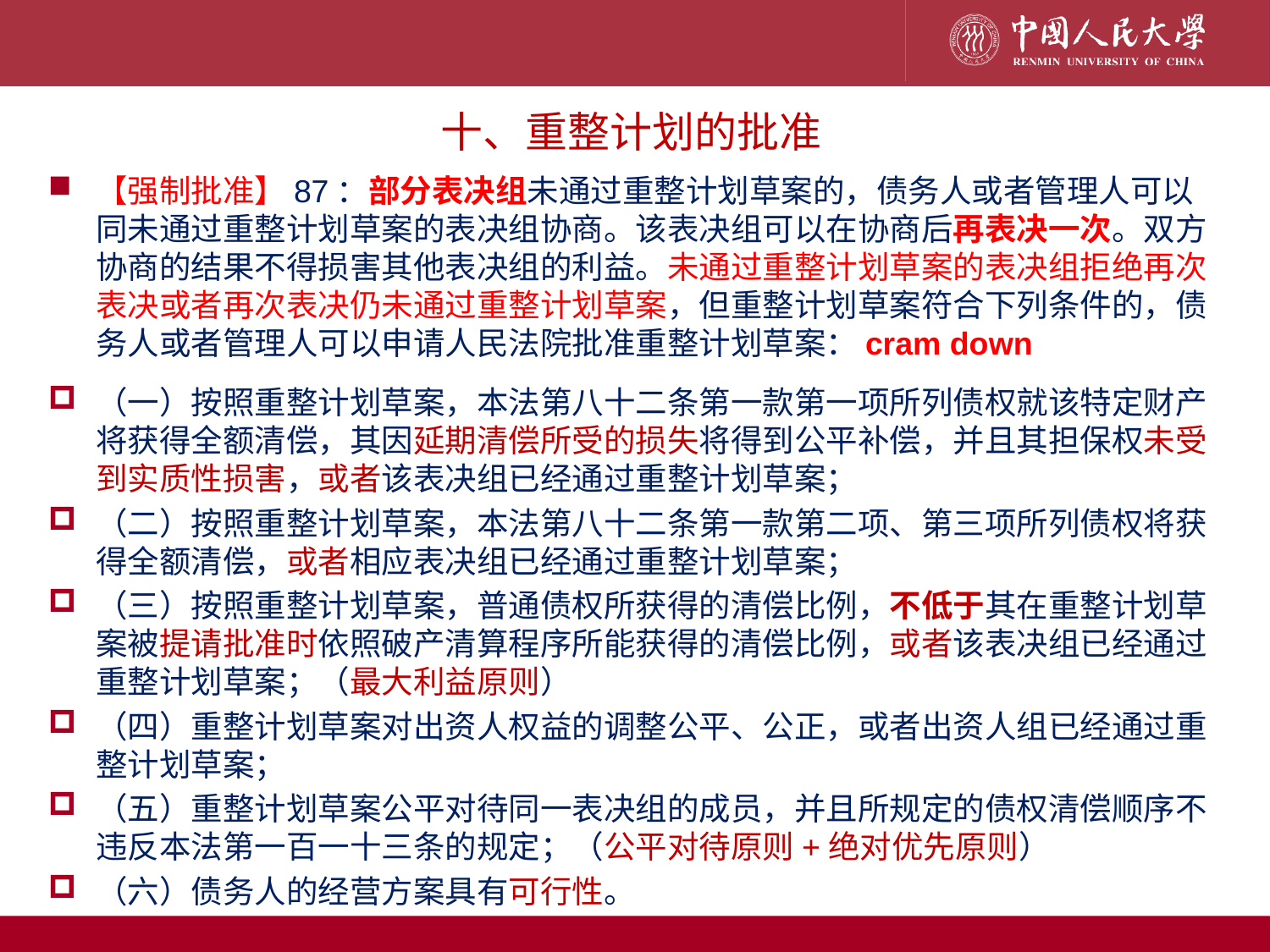

十、重整计划的批准
【强制批准】87：部分表决组未通过重整计划草案的，债务人或者管理人可以同未通过重整计划草案的表决组协商。该表决组可以在协商后再表决一次。双方协商的结果不得损害其他表决组的利益。未通过重整计划草案的表决组拒绝再次表决或者再次表决仍未通过重整计划草案，但重整计划草案符合下列条件的，债务人或者管理人可以申请人民法院批准重整计划草案：cram down
（一）按照重整计划草案，本法第八十二条第一款第一项所列债权就该特定财产将获得全额清偿，其因延期清偿所受的损失将得到公平补偿，并且其担保权未受到实质性损害，或者该表决组已经通过重整计划草案；
（二）按照重整计划草案，本法第八十二条第一款第二项、第三项所列债权将获得全额清偿，或者相应表决组已经通过重整计划草案；
（三）按照重整计划草案，普通债权所获得的清偿比例，不低于其在重整计划草案被提请批准时依照破产清算程序所能获得的清偿比例，或者该表决组已经通过重整计划草案；（最大利益原则）
（四）重整计划草案对出资人权益的调整公平、公正，或者出资人组已经通过重整计划草案；
（五）重整计划草案公平对待同一表决组的成员，并且所规定的债权清偿顺序不违反本法第一百一十三条的规定；（公平对待原则+绝对优先原则）
（六）债务人的经营方案具有可行性。